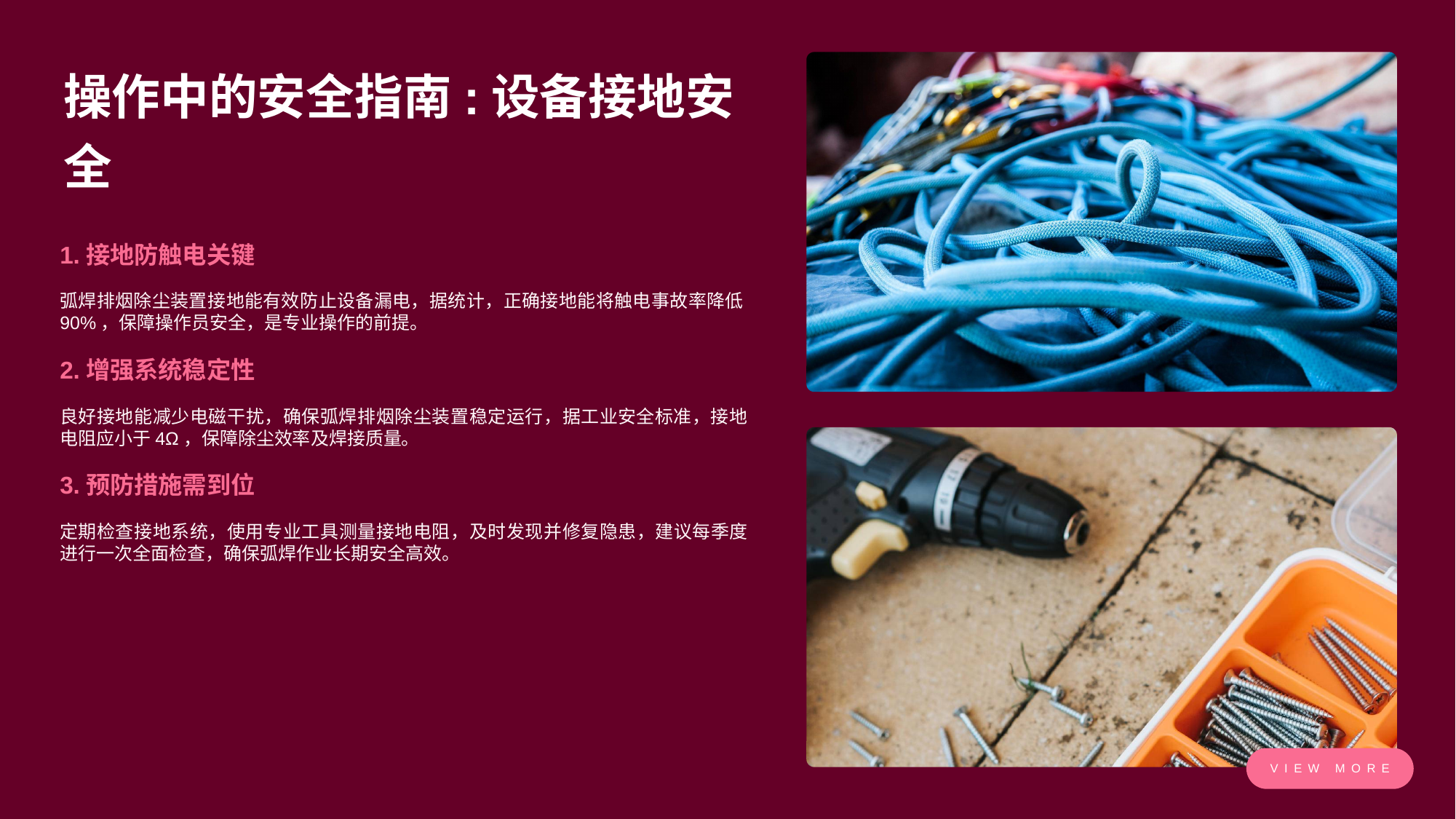

操作中的安全指南:设备接地安全

1.接地防触电关键
弧焊排烟除尘装置接地能有效防止设备漏电，据统计，正确接地能将触电事故率降低90%，保障操作员安全，是专业操作的前提。
2.增强系统稳定性
良好接地能减少电磁干扰，确保弧焊排烟除尘装置稳定运行，据工业安全标准，接地电阻应小于4Ω，保障除尘效率及焊接质量。
3.预防措施需到位
定期检查接地系统，使用专业工具测量接地电阻，及时发现并修复隐患，建议每季度进行一次全面检查，确保弧焊作业长期安全高效。

VIEW MORE